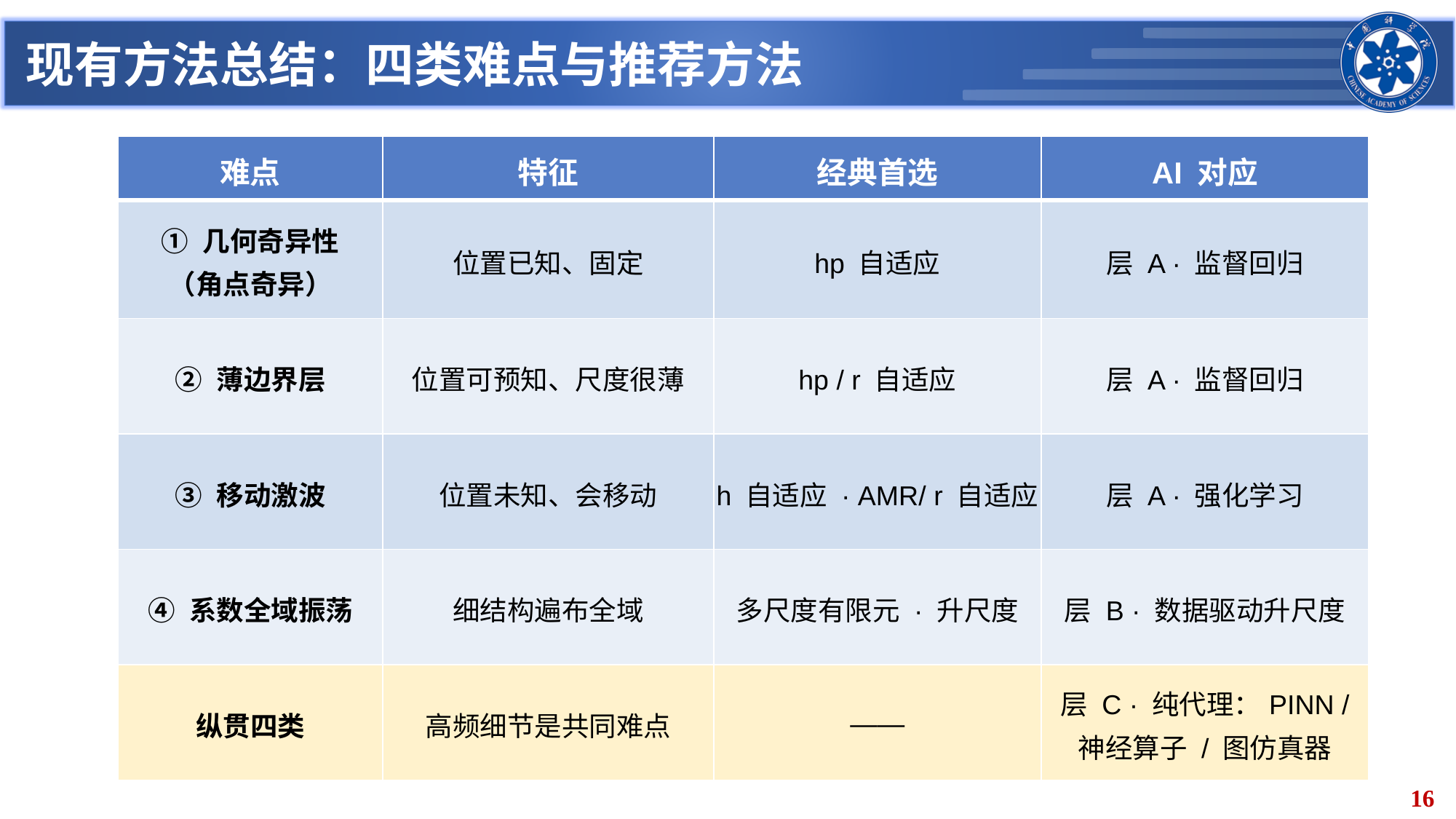

# 现有方法总结：四类难点与推荐方法
| 难点 | 特征 | 经典首选 | AI 对应 |
| --- | --- | --- | --- |
| ① 几何奇异性 （角点奇异） | 位置已知、固定 | hp 自适应 | 层 A · 监督回归 |
| ② 薄边界层 | 位置可预知、尺度很薄 | hp / r 自适应 | 层 A · 监督回归 |
| ③ 移动激波 | 位置未知、会移动 | h 自适应 · AMR/ r 自适应 | 层 A · 强化学习 |
| ④ 系数全域振荡 | 细结构遍布全域 | 多尺度有限元 · 升尺度 | 层 B · 数据驱动升尺度 |
| 纵贯四类 | 高频细节是共同难点 | —— | 层 C · 纯代理：PINN / 神经算子 / 图仿真器 |
16